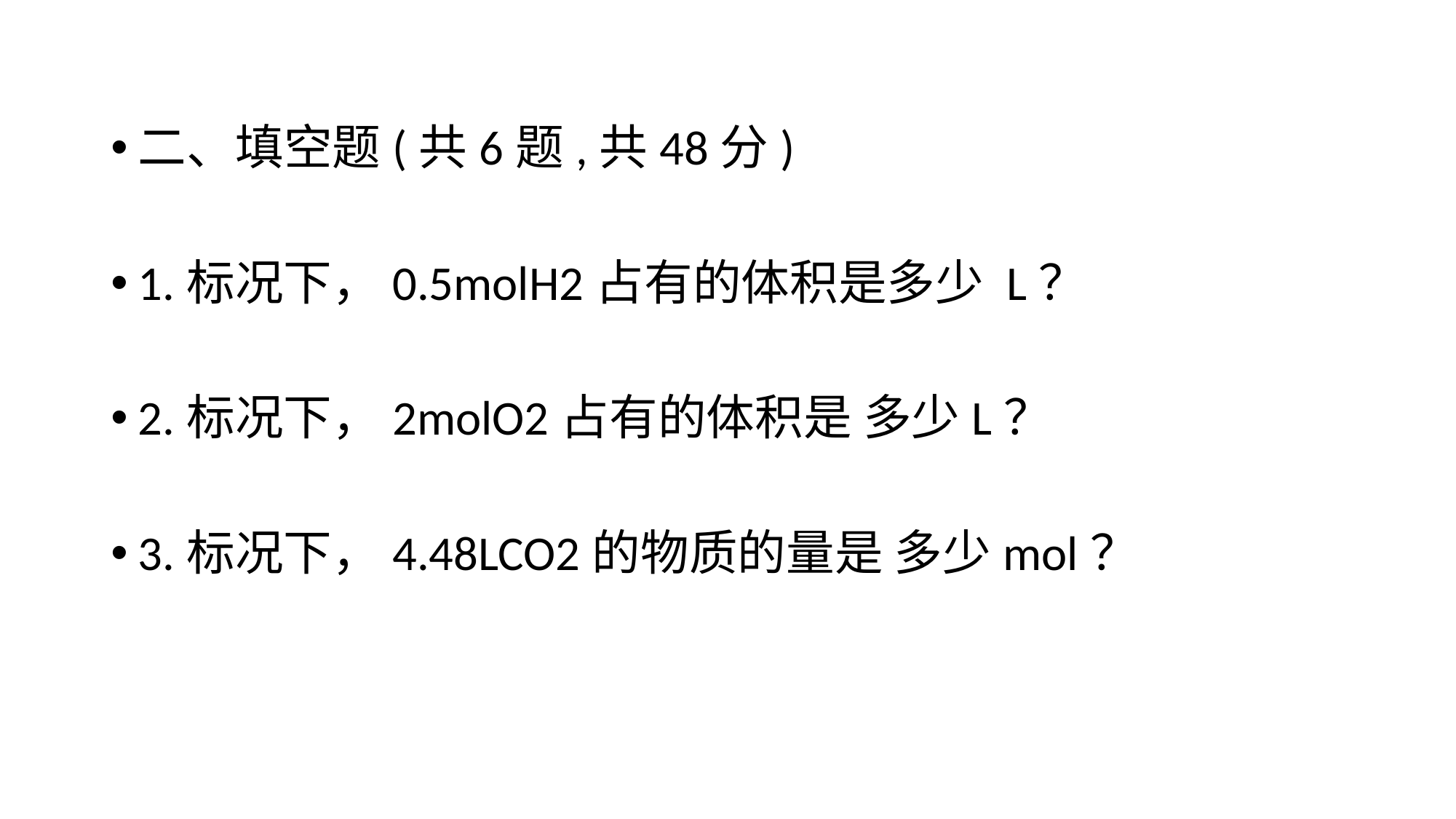

二、填空题(共6题,共48分)

1.标况下，0.5molH2占有的体积是多少 L？

2.标况下，2molO2占有的体积是 多少L？

3.标况下，4.48LCO2的物质的量是 多少mol？